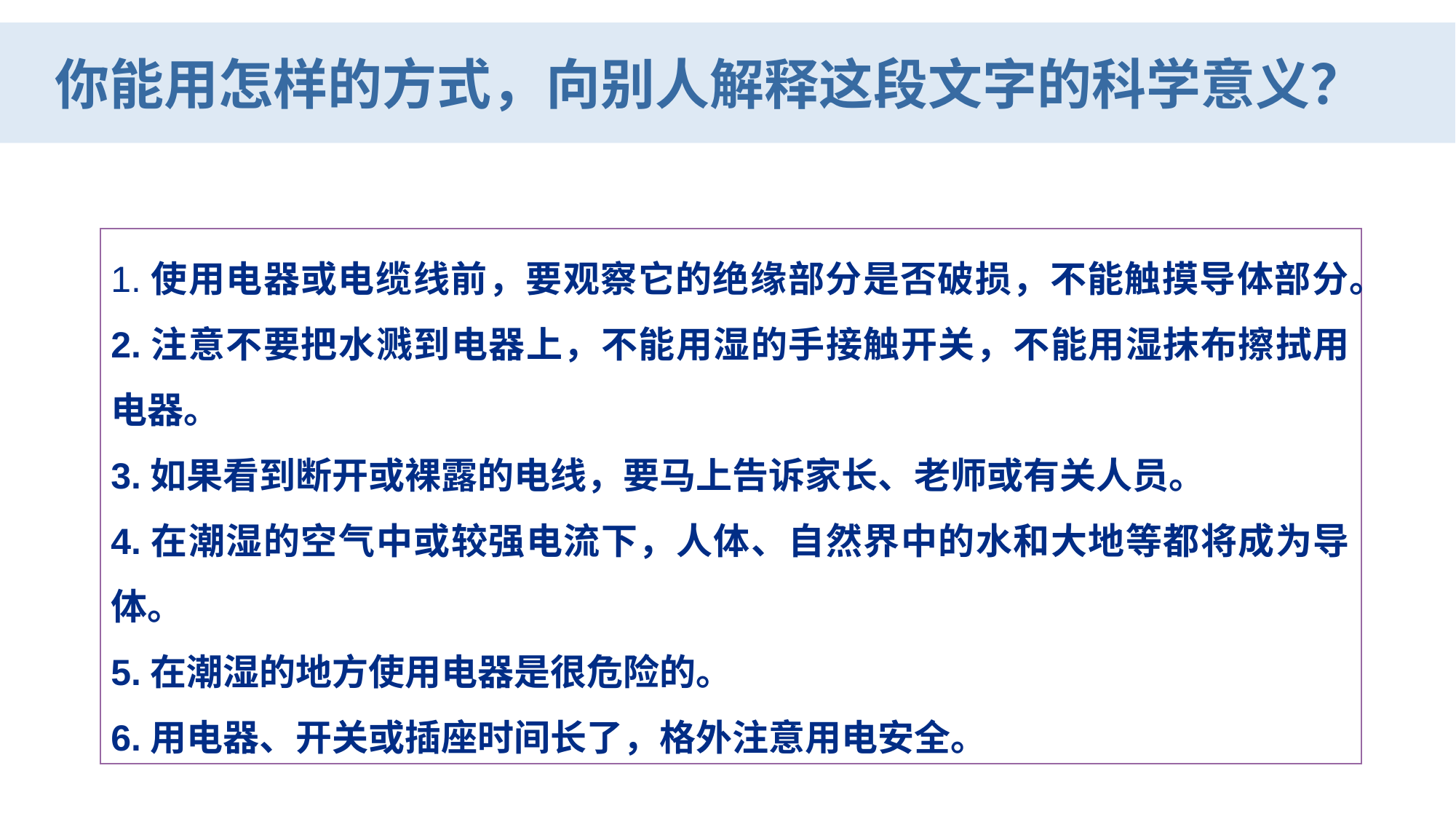

你能用怎样的方式，向别人解释这段文字的科学意义？
1.使用电器或电缆线前，要观察它的绝缘部分是否破损，不能触摸导体部分。
2.注意不要把水溅到电器上，不能用湿的手接触开关，不能用湿抹布擦拭用电器。
3.如果看到断开或裸露的电线，要马上告诉家长、老师或有关人员。
4.在潮湿的空气中或较强电流下，人体、自然界中的水和大地等都将成为导体。
5.在潮湿的地方使用电器是很危险的。
6.用电器、开关或插座时间长了，格外注意用电安全。